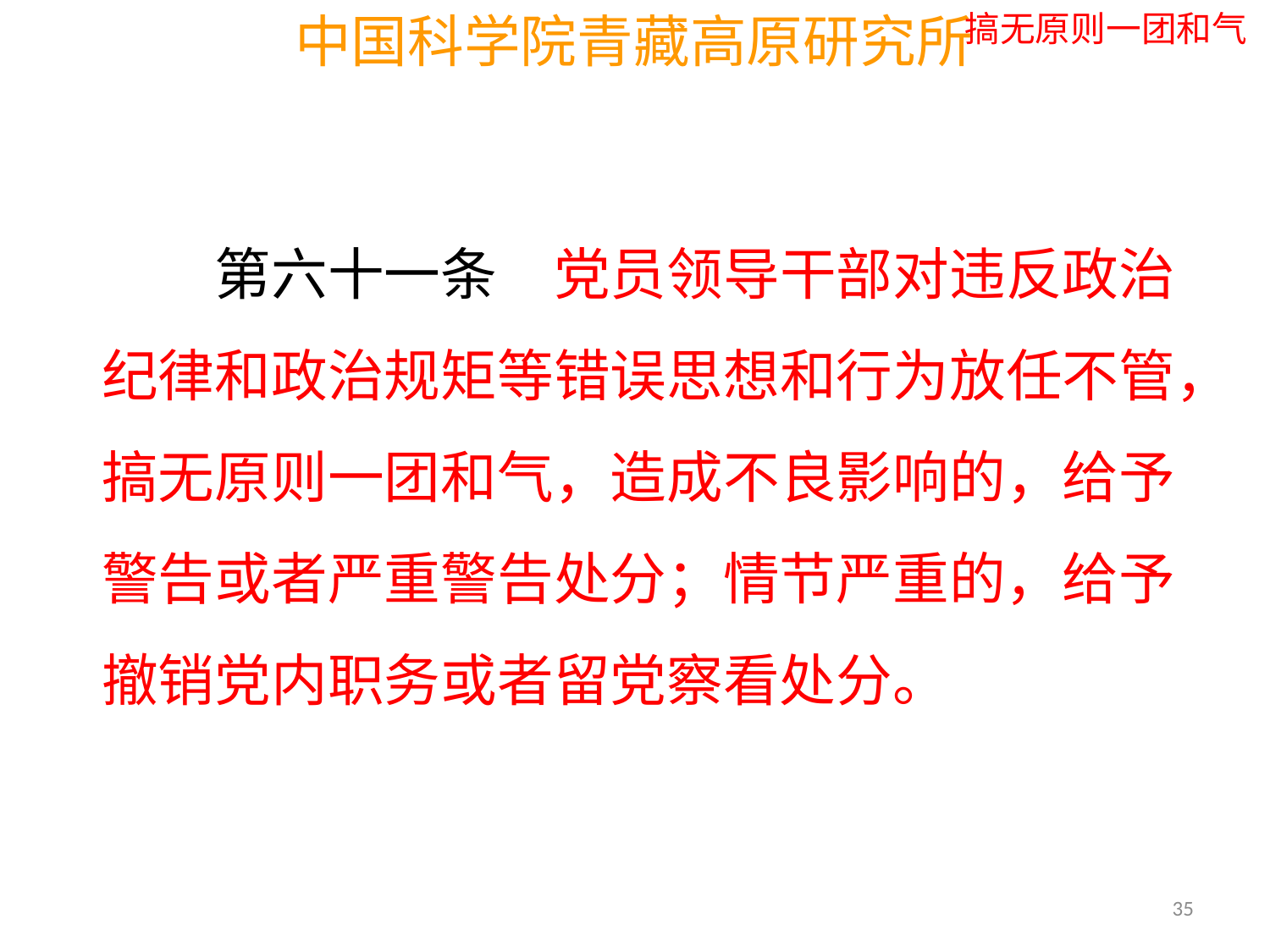

搞无原则一团和气
　　第六十一条　党员领导干部对违反政治纪律和政治规矩等错误思想和行为放任不管，搞无原则一团和气，造成不良影响的，给予警告或者严重警告处分；情节严重的，给予撤销党内职务或者留党察看处分。
35